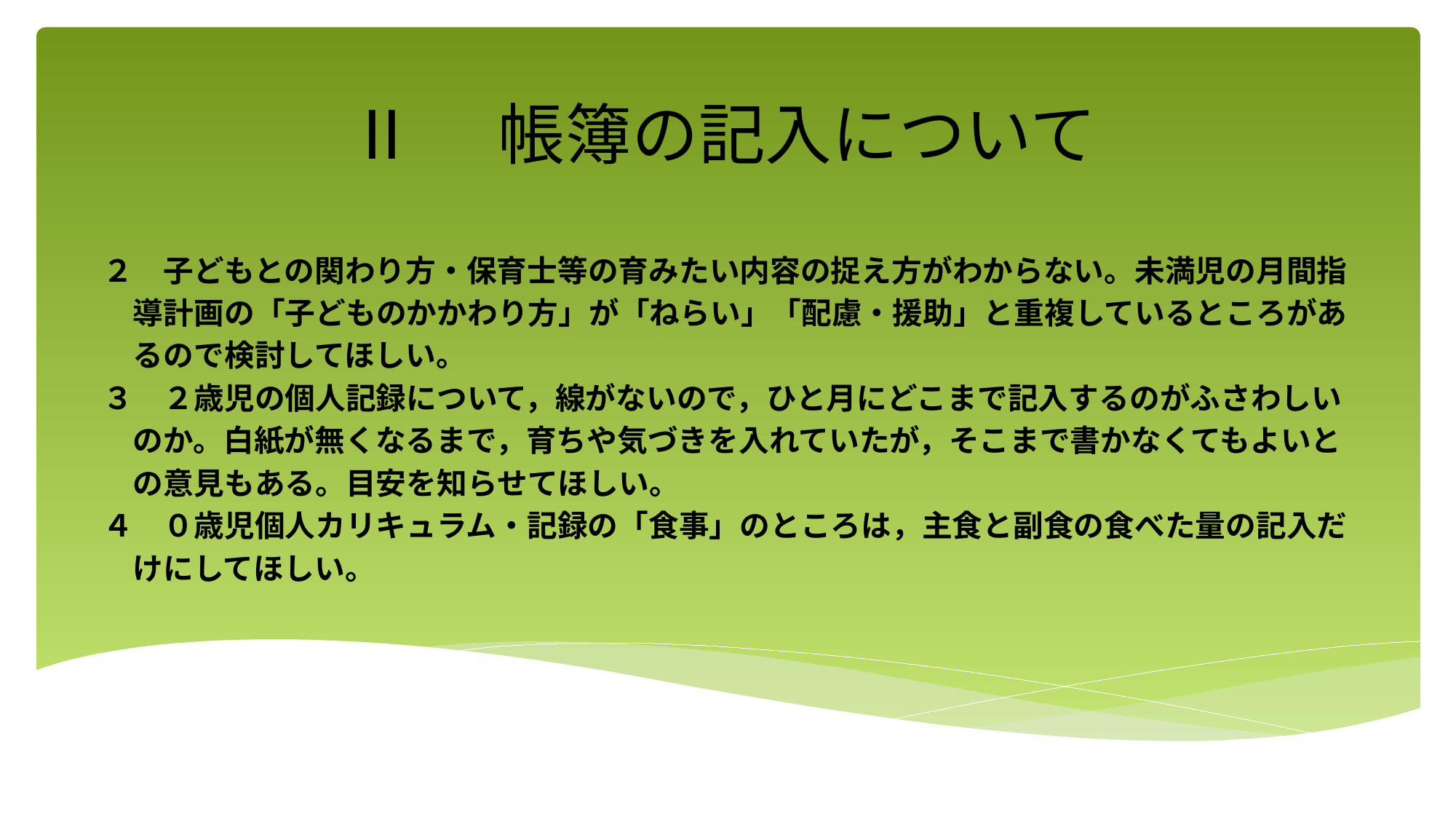

# Ⅱ　帳簿の記入について
２　子どもとの関わり方・保育士等の育みたい内容の捉え方がわからない。未満児の月間指
　導計画の「子どものかかわり方」が「ねらい」「配慮・援助」と重複しているところがあ
　るので検討してほしい。
３　２歳児の個人記録について，線がないので，ひと月にどこまで記入するのがふさわしい
　のか。白紙が無くなるまで，育ちや気づきを入れていたが，そこまで書かなくてもよいと
　の意見もある。目安を知らせてほしい。
４　０歳児個人カリキュラム・記録の「食事」のところは，主食と副食の食べた量の記入だ
　けにしてほしい。